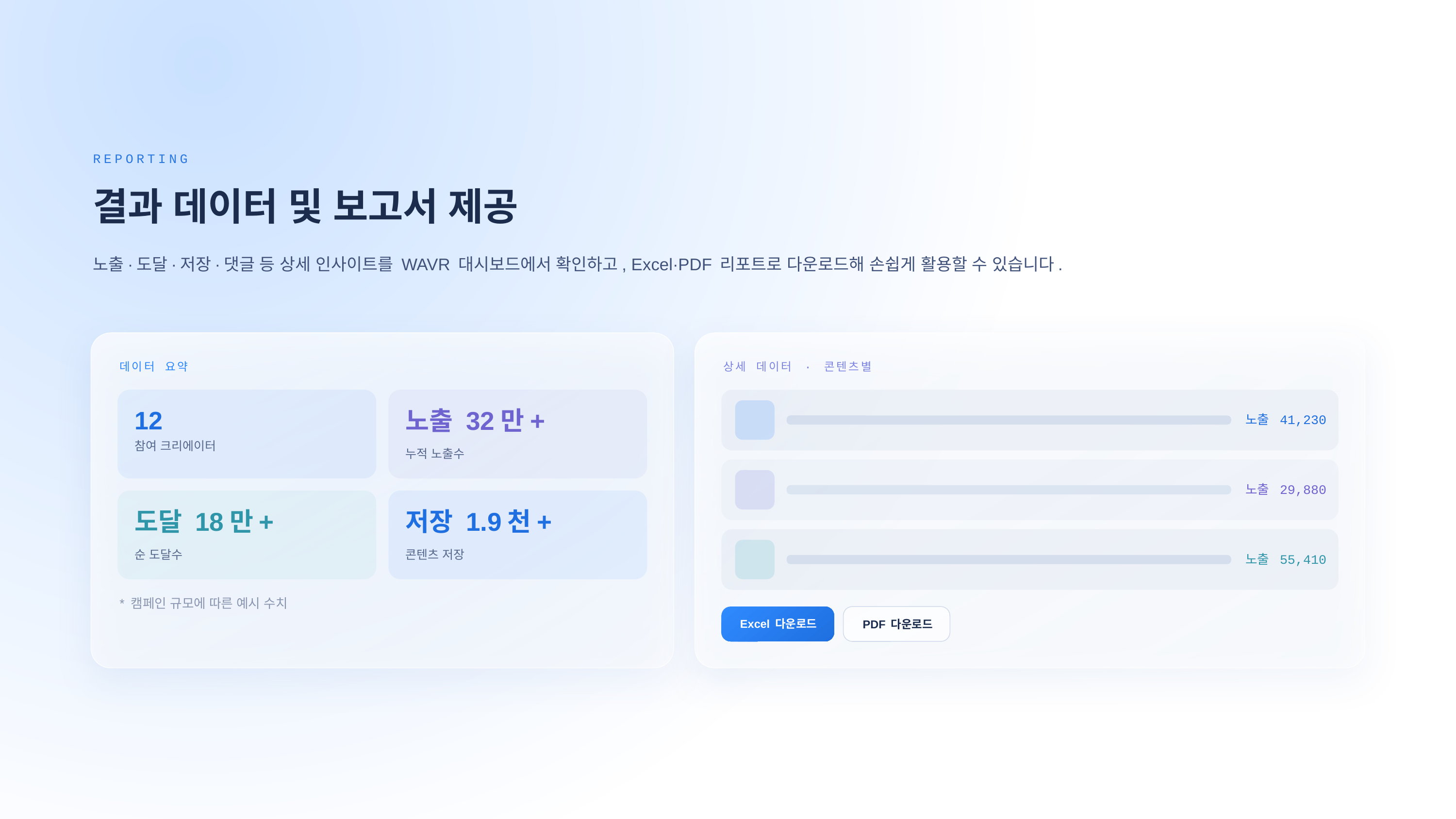

REPORTING
결과 데이터 및 보고서 제공
노출·도달·저장·댓글 등 상세 인사이트를 WAVR 대시보드에서 확인하고, Excel·PDF 리포트로 다운로드해 손쉽게 활용할 수 있습니다.

데이터 요약
상세 데이터 · 콘텐츠별

12
노출 32만+
노출 41,230

참여 크리에이터
누적 노출수

노출 29,880

도달 18만+
저장 1.9천+

순 도달수
콘텐츠 저장
노출 55,410

* 캠페인 규모에 따른 예시 수치

Excel 다운로드
PDF 다운로드